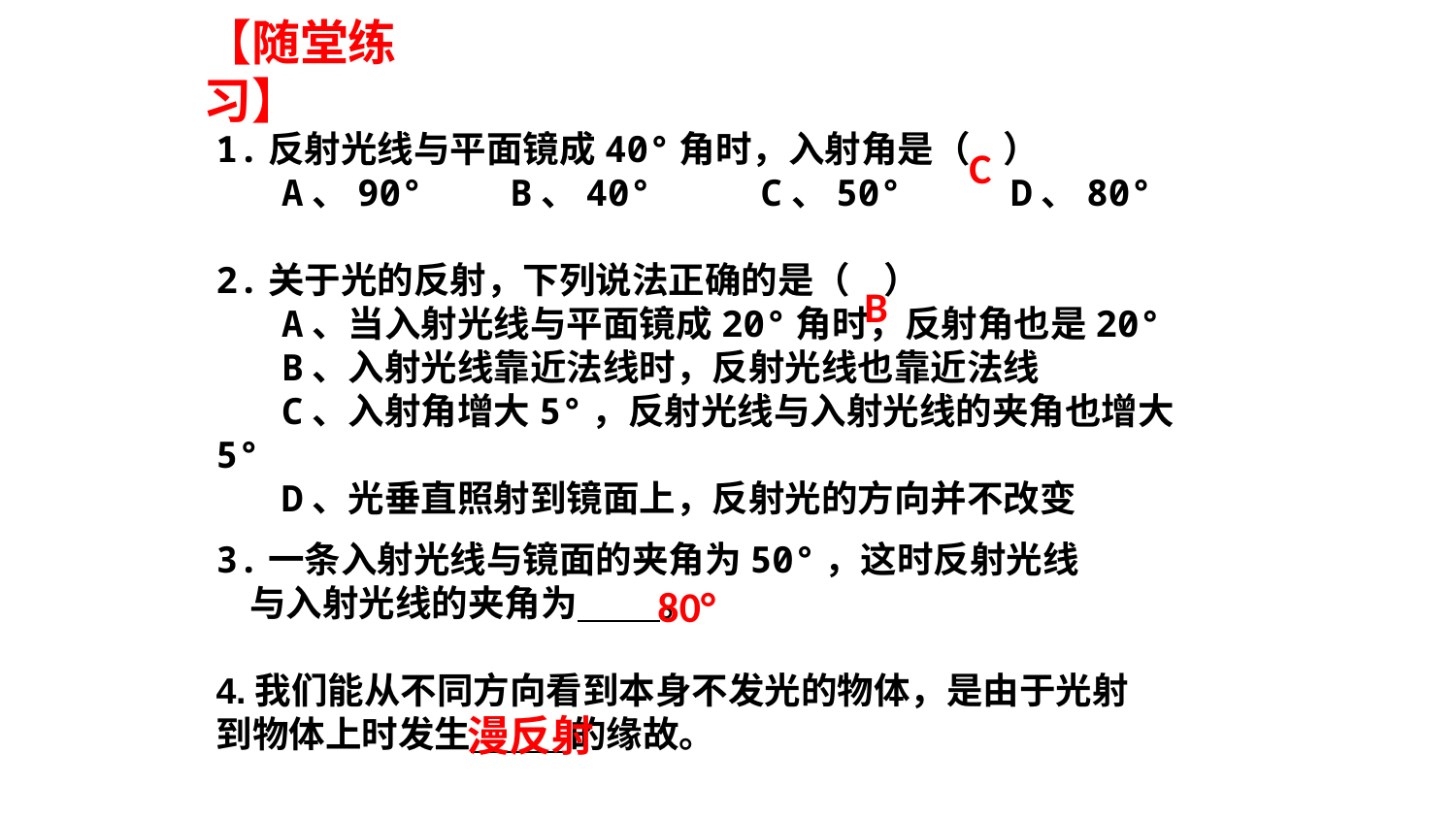

【随堂练习】
C
1.反射光线与平面镜成40°角时，入射角是（    ）
   A、90°    B、40°     C、50°     D、80°

2.关于光的反射，下列说法正确的是（    ）
   A、当入射光线与平面镜成20°角时，反射角也是20°
   B、入射光线靠近法线时，反射光线也靠近法线
   C、入射角增大5°，反射光线与入射光线的夹角也增大5°
   D、光垂直照射到镜面上，反射光的方向并不改变
B
3.一条入射光线与镜面的夹角为50°，这时反射光线
   与入射光线的夹角为          。

4.我们能从不同方向看到本身不发光的物体，是由于光射到物体上时发生            的缘故。
80°
漫反射